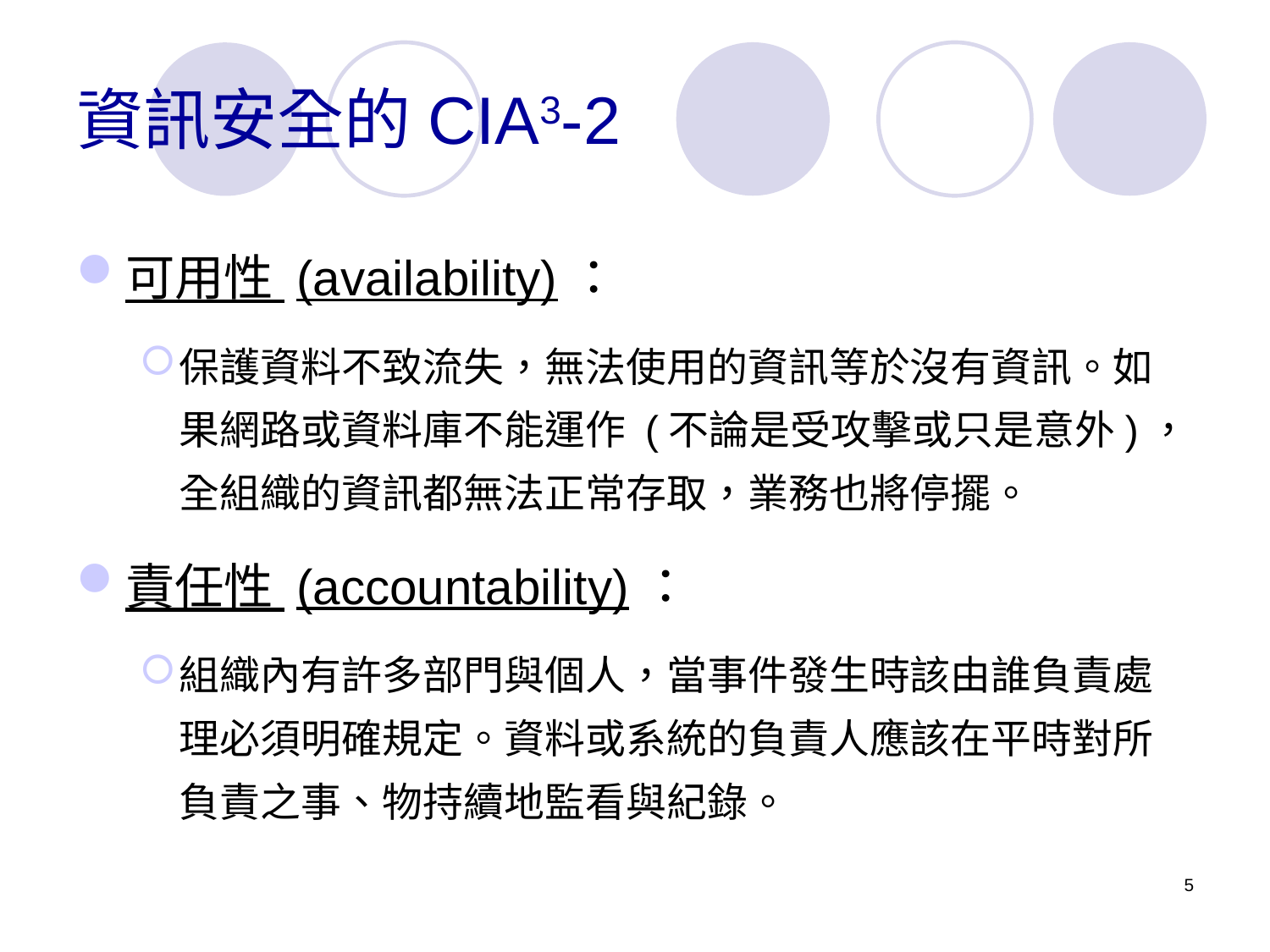

# 資訊安全的CIA3-2
可用性 (availability)：
保護資料不致流失，無法使用的資訊等於沒有資訊。如果網路或資料庫不能運作 (不論是受攻擊或只是意外)，全組織的資訊都無法正常存取，業務也將停擺。
責任性 (accountability)：
組織內有許多部門與個人，當事件發生時該由誰負責處理必須明確規定。資料或系統的負責人應該在平時對所負責之事、物持續地監看與紀錄。
5